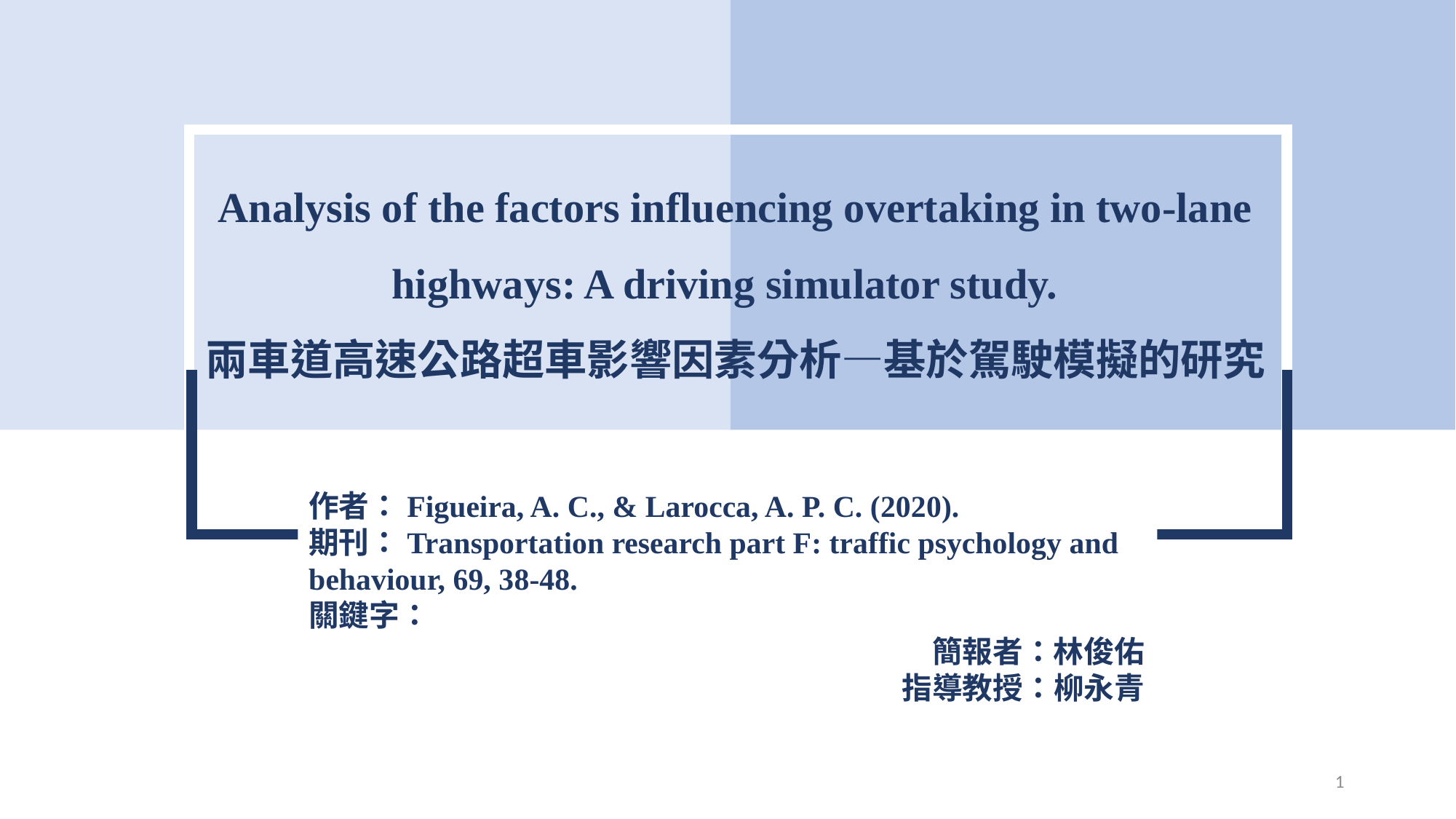

Analysis of the factors influencing overtaking in two-lane highways: A driving simulator study.
兩車道高速公路超車影響因素分析—基於駕駛模擬的研究

作者：Figueira, A. C., & Larocca, A. P. C. (2020).
期刊：Transportation research part F: traffic psychology and behaviour, 69, 38-48.
關鍵字：
簡報者：林俊佑
指導教授：柳永青

1